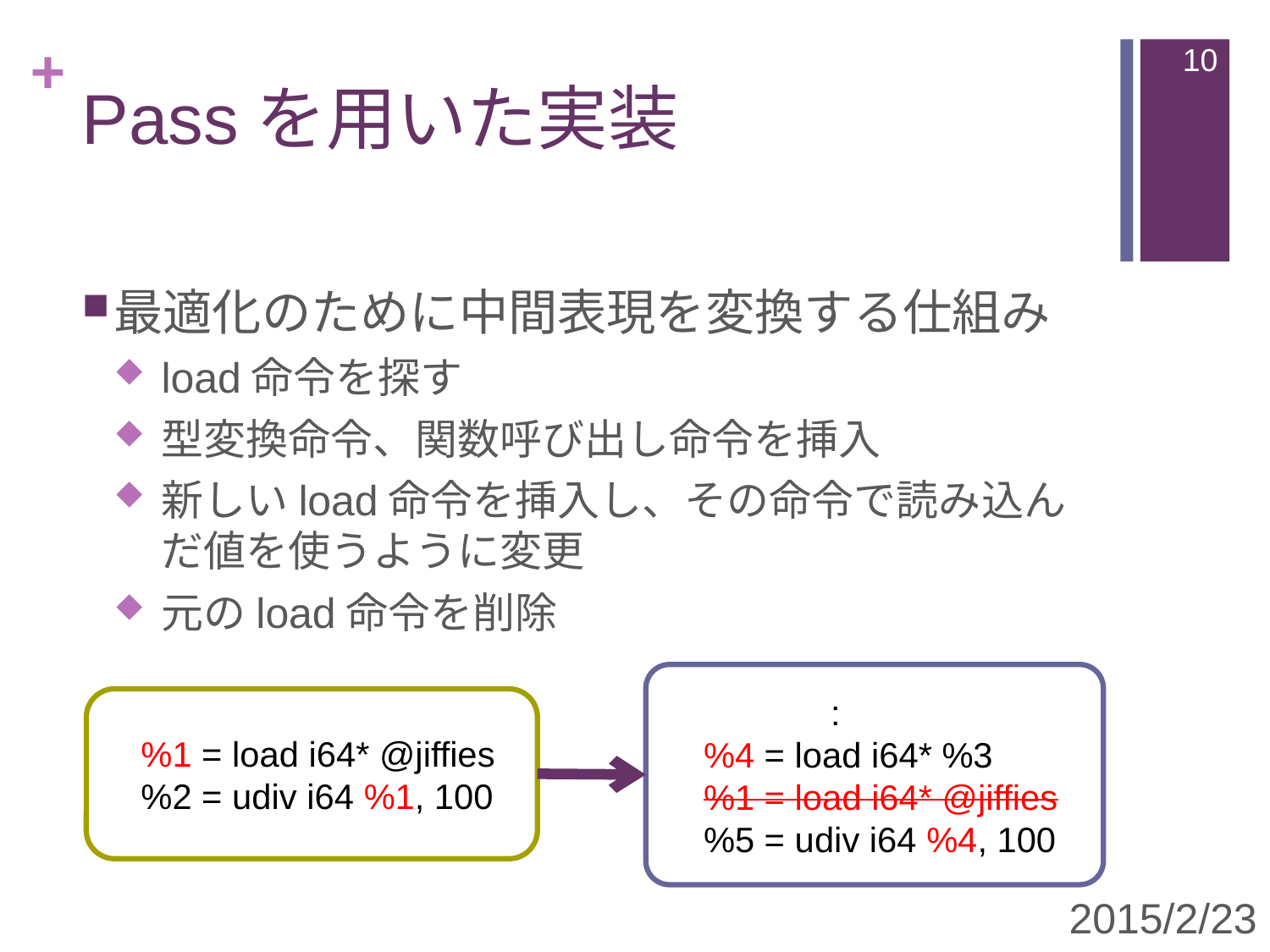

10
# Passを用いた実装
最適化のために中間表現を変換する仕組み
load命令を探す
型変換命令、関数呼び出し命令を挿入
新しいload命令を挿入し、その命令で読み込んだ値を使うように変更
元のload命令を削除
	:
%4 = load i64* %3
%1 = load i64* @jiffies
%5 = udiv i64 %4, 100
%1 = load i64* @jiffies
%2 = udiv i64 %1, 100
2015/2/23